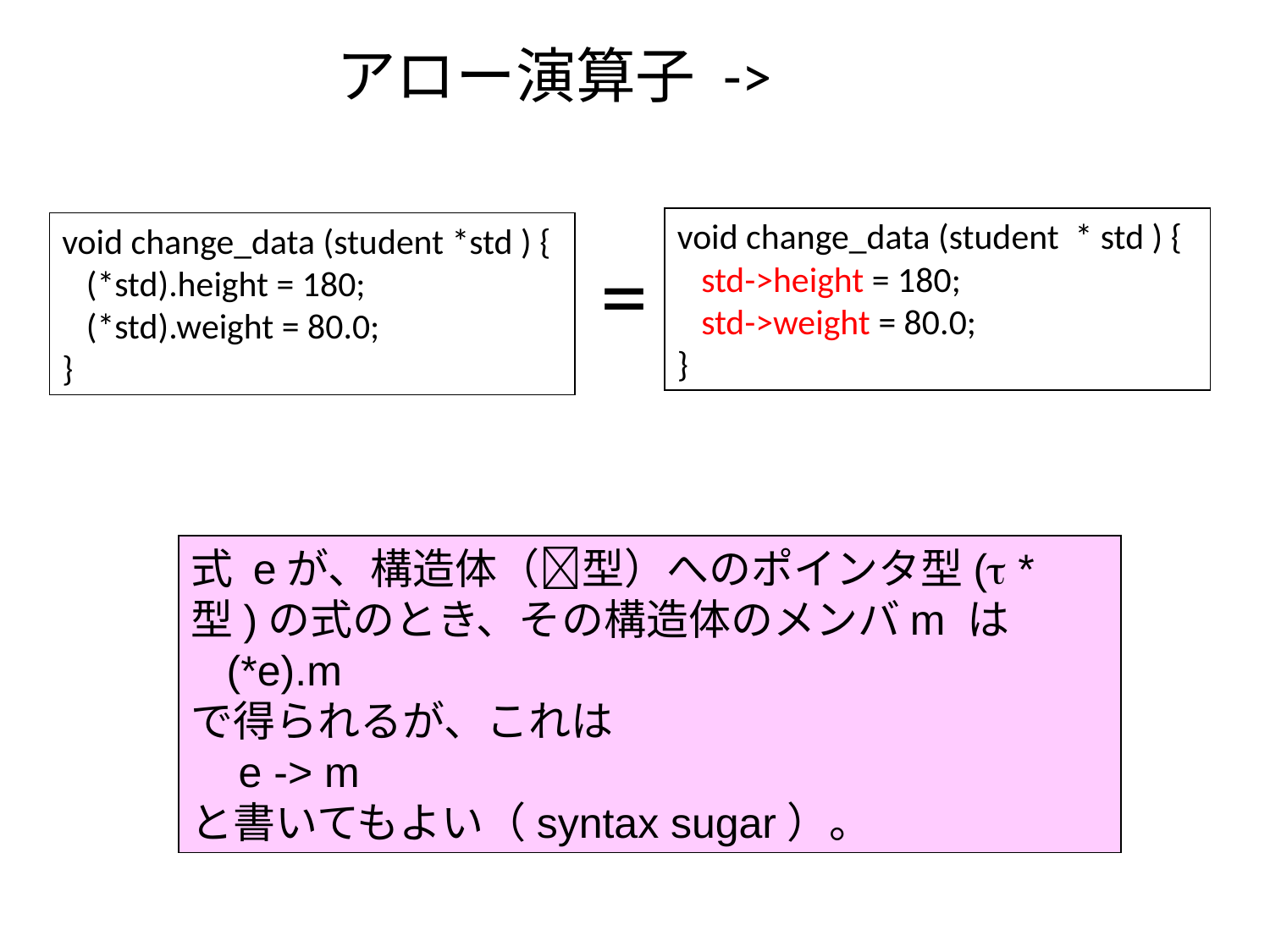

# アロー演算子 ->
void change_data (student  * std ) {
   std->height = 180;
   std->weight = 80.0;
}
void change_data (student *std ) {
   (*std).height = 180;
   (*std).weight = 80.0;
}
=
式 eが、構造体（τ型）へのポインタ型(τ * 型)の式のとき、その構造体のメンバm は
   (*e).m
で得られるが、これは
    e -> m
と書いてもよい（syntax sugar）。